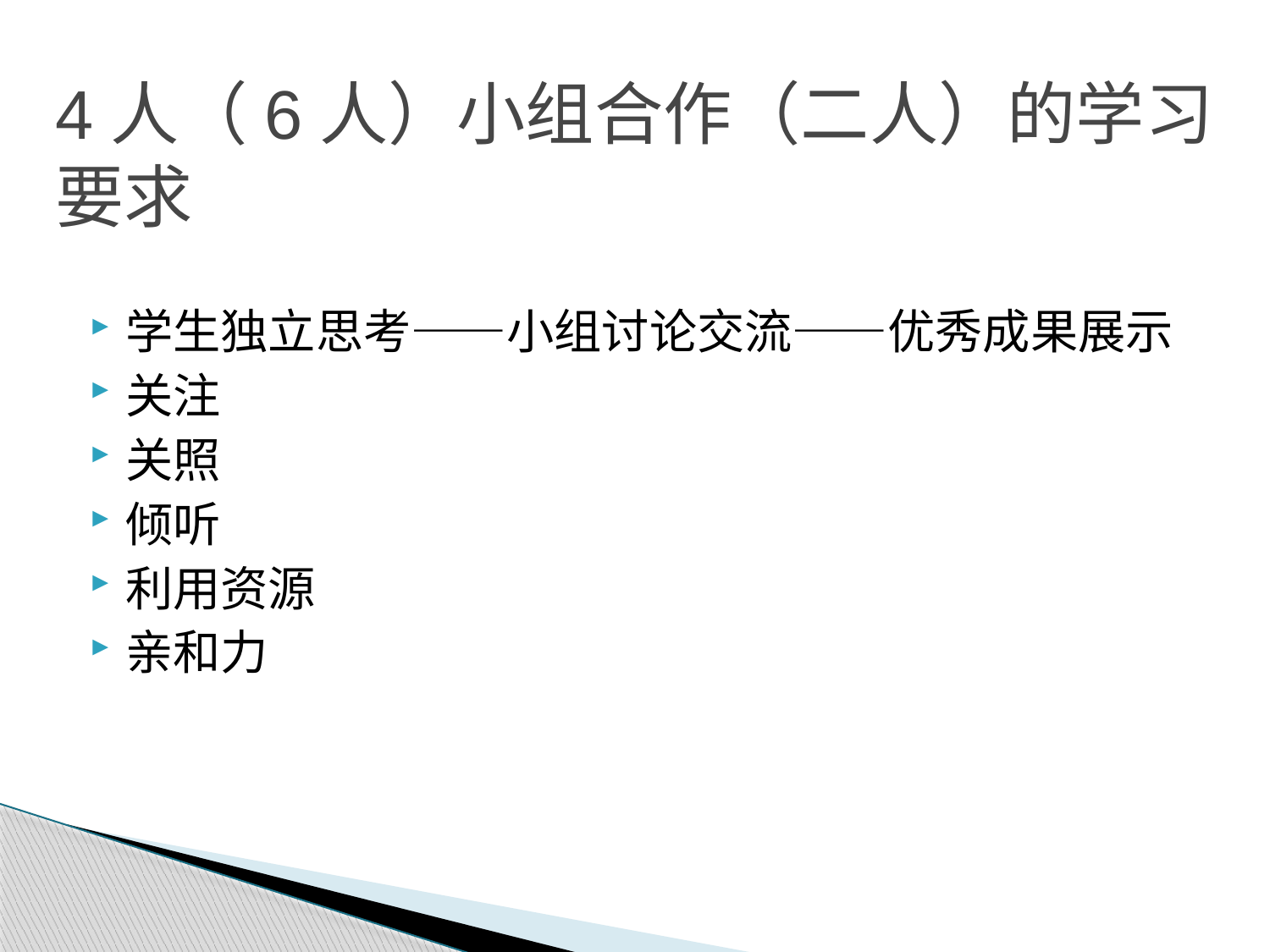

4人（6人）小组合作（二人）的学习要求
学生独立思考——小组讨论交流——优秀成果展示
关注
关照
倾听
利用资源
亲和力